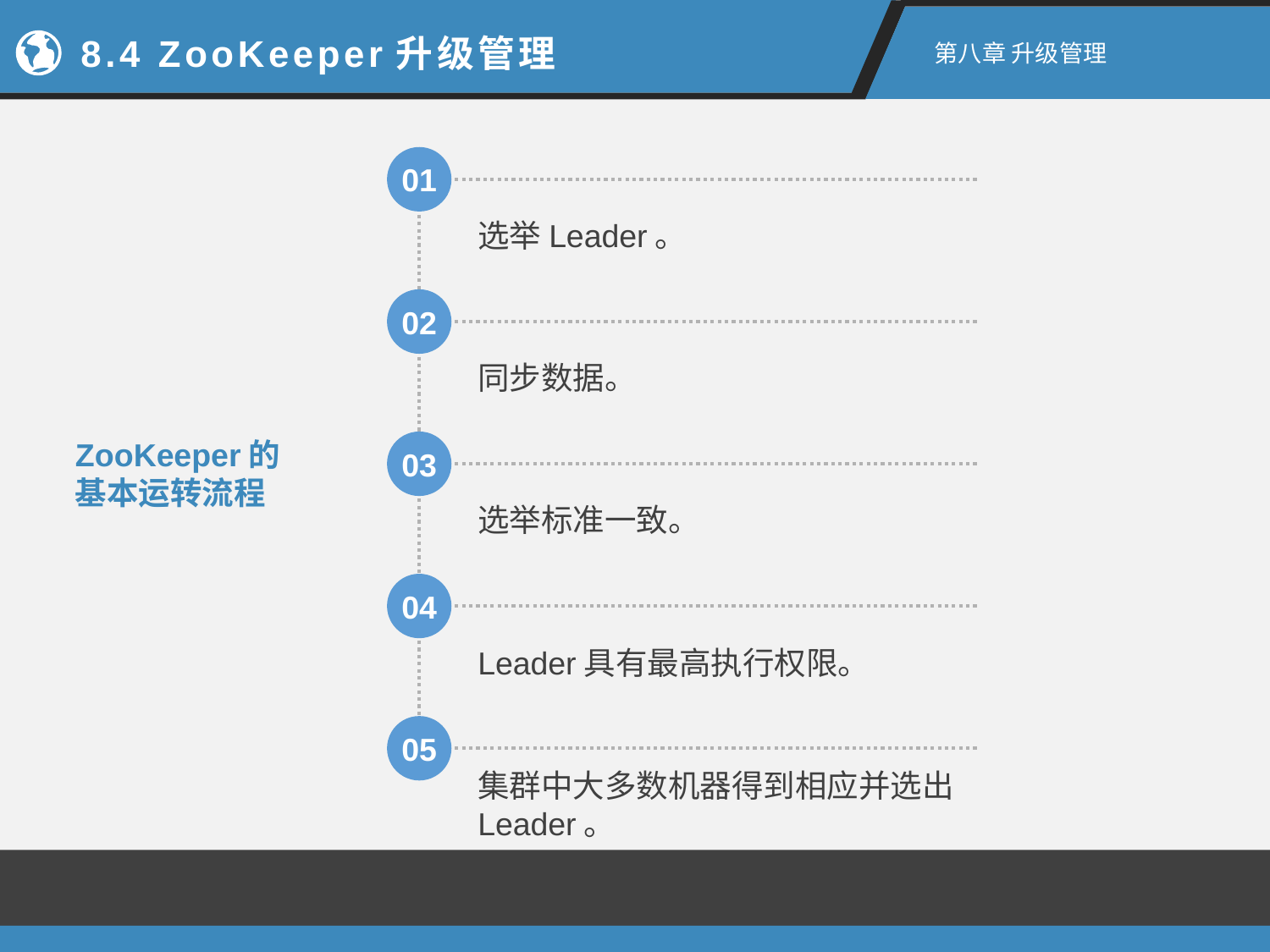

8.4 ZooKeeper升级管理

第八章 升级管理
01
选举Leader。
02
同步数据。
ZooKeeper的基本运转流程

03
选举标准一致。
04
Leader具有最高执行权限。
05
集群中大多数机器得到相应并选出Leader。